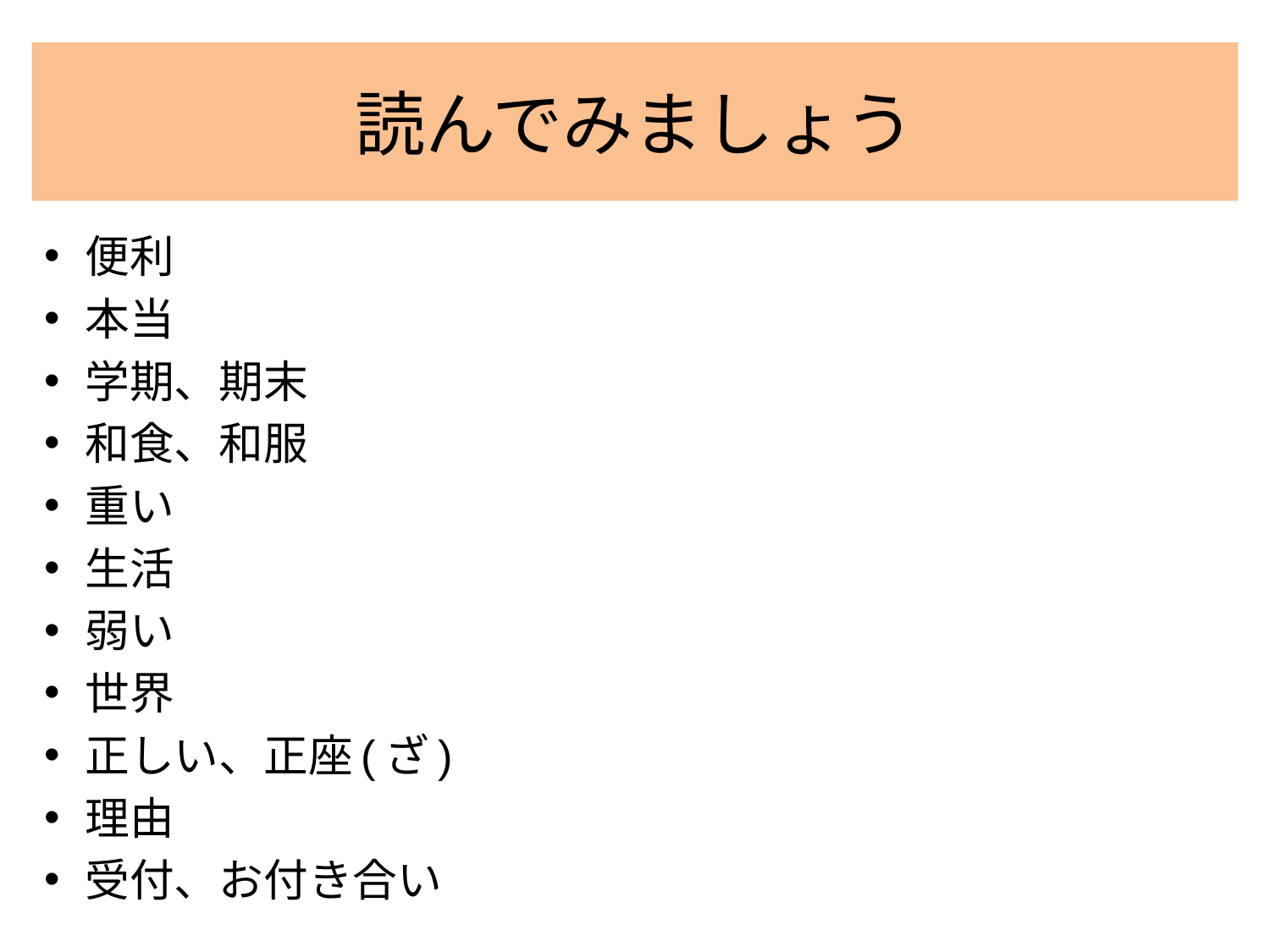

# 読んでみましょう
便利
本当
学期、期末
和食、和服
重い
生活
弱い
世界
正しい、正座(ざ)
理由
受付、お付き合い